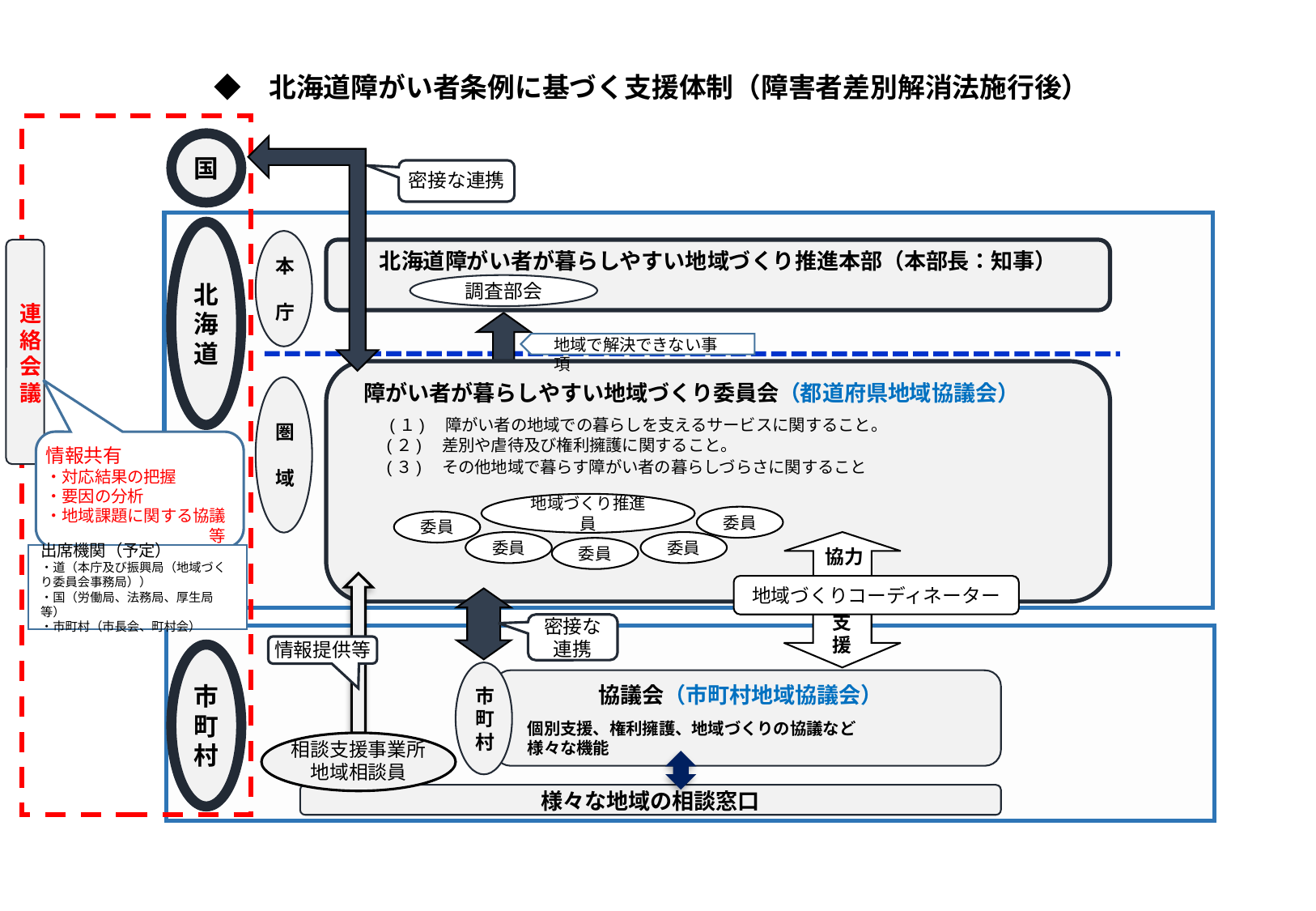

◆　北海道障がい者条例に基づく支援体制（障害者差別解消法施行後）

国
密接な連携

北海道
本 庁
連絡会議
北海道障がい者が暮らしやすい地域づくり推進本部（本部長：知事）

調査部会

地域で解決できない事項
　障がい者が暮らしやすい地域づくり委員会（都道府県地域協議会）

　　(１)　障がい者の地域での暮らしを支えるサービスに関すること。
　　(２)　差別や虐待及び権利擁護に関すること。
　　(３)　その他地域で暮らす障がい者の暮らしづらさに関すること

圏 域
情報共有
・対応結果の把握
・要因の分析
・地域課題に関する協議
　　　　　　　　　　等
地域づくり推進員
委員
委員
委員
委員
委員
協力

地域づくりコーディネーター
支援
出席機関（予定）
・道（本庁及び振興局（地域づくり委員会事務局））
・国（労働局、法務局、厚生局等）
・市町村（市長会、町村会）

相談支援事業所地域相談員

密接な連携

情報提供等

市町村
　　　　協議会（市町村地域協議会）

　個別支援、権利擁護、地域づくりの協議など
　様々な機能
様々な地域の相談窓口
市町村